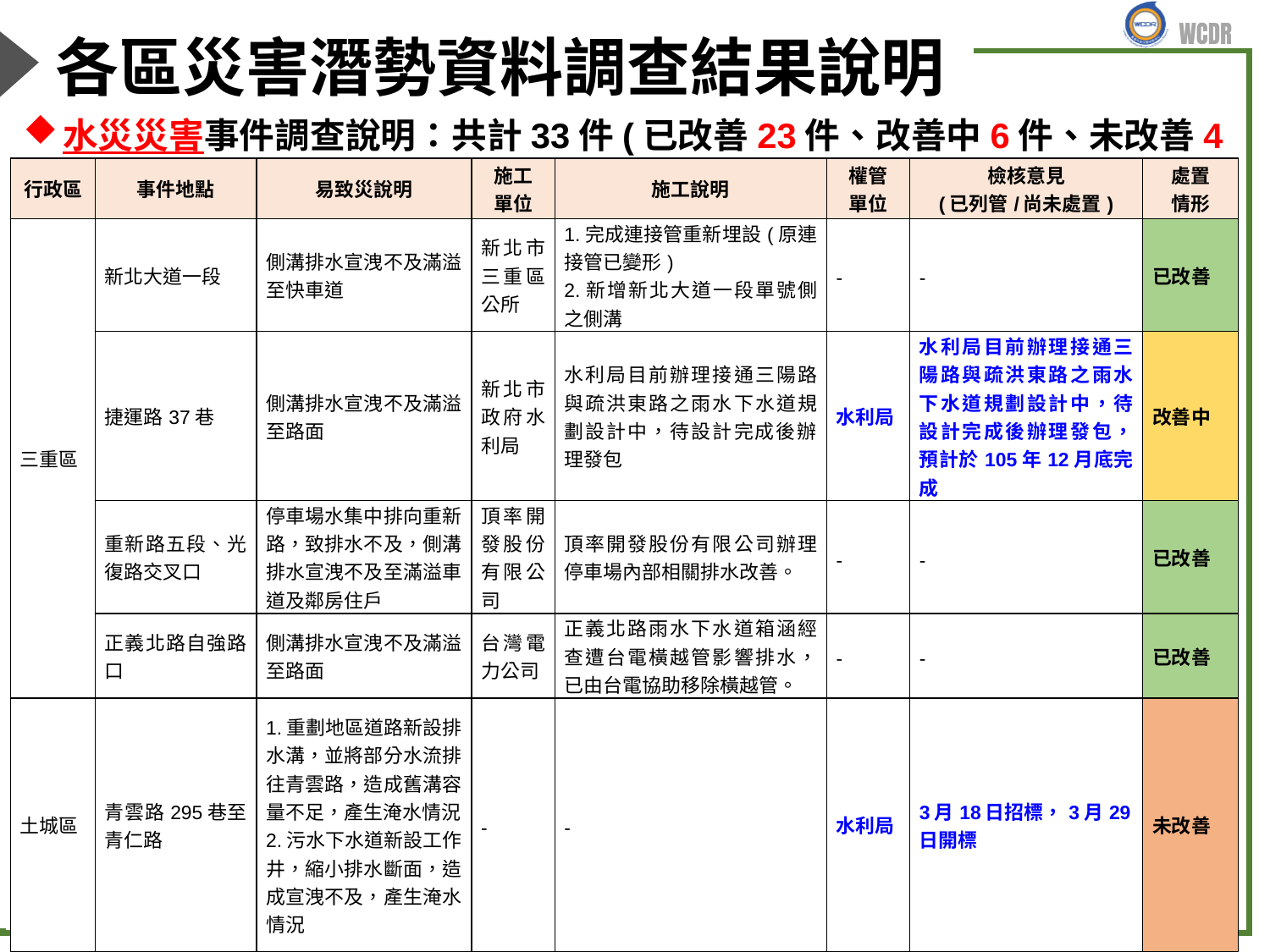

# 各區災害潛勢資料調查結果說明
水災災害事件調查說明：共計33件(已改善23件、改善中6件、未改善4件)
| 行政區 | 事件地點 | 易致災說明 | 施工 單位 | 施工說明 | 權管 單位 | 檢核意見 (已列管/尚未處置) | 處置 情形 |
| --- | --- | --- | --- | --- | --- | --- | --- |
| 三重區 | 新北大道一段 | 側溝排水宣洩不及滿溢至快車道 | 新北市三重區公所 | 1.完成連接管重新埋設(原連接管已變形) 2.新增新北大道一段單號側之側溝 | - | - | 已改善 |
|  | 捷運路37巷 | 側溝排水宣洩不及滿溢至路面 | 新北市政府水利局 | 水利局目前辦理接通三陽路與疏洪東路之雨水下水道規劃設計中，待設計完成後辦理發包 | 水利局 | 水利局目前辦理接通三陽路與疏洪東路之雨水下水道規劃設計中，待設計完成後辦理發包，預計於105年12月底完成 | 改善中 |
|  | 重新路五段、光復路交叉口 | 停車場水集中排向重新路，致排水不及，側溝排水宣洩不及至滿溢車道及鄰房住戶 | 頂率開發股份有限公司 | 頂率開發股份有限公司辦理停車場內部相關排水改善。 | - | - | 已改善 |
|  | 正義北路自強路口 | 側溝排水宣洩不及滿溢至路面 | 台灣電力公司 | 正義北路雨水下水道箱涵經查遭台電橫越管影響排水，已由台電協助移除橫越管。 | - | - | 已改善 |
| 土城區 | 青雲路295巷至青仁路 | 1.重劃地區道路新設排水溝，並將部分水流排往青雲路，造成舊溝容量不足，產生淹水情況 2.污水下水道新設工作井，縮小排水斷面，造成宣洩不及，產生淹水情況 | - | - | 水利局 | 3月18日招標，3月29日開標 | 未改善 |
47